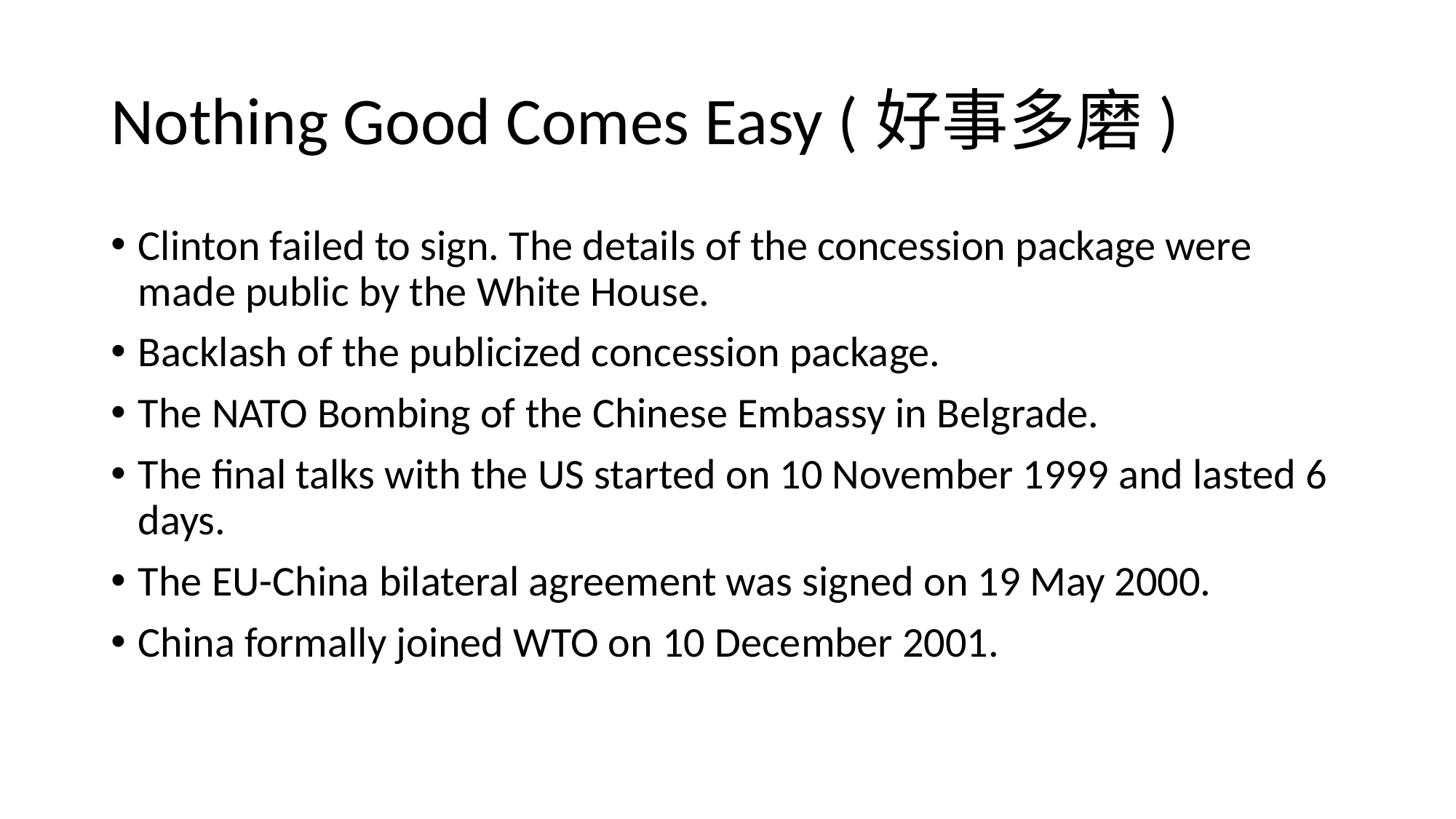

# Nothing Good Comes Easy (好事多磨)
Clinton failed to sign. The details of the concession package were made public by the White House.
Backlash of the publicized concession package.
The NATO Bombing of the Chinese Embassy in Belgrade.
The final talks with the US started on 10 November 1999 and lasted 6 days.
The EU-China bilateral agreement was signed on 19 May 2000.
China formally joined WTO on 10 December 2001.